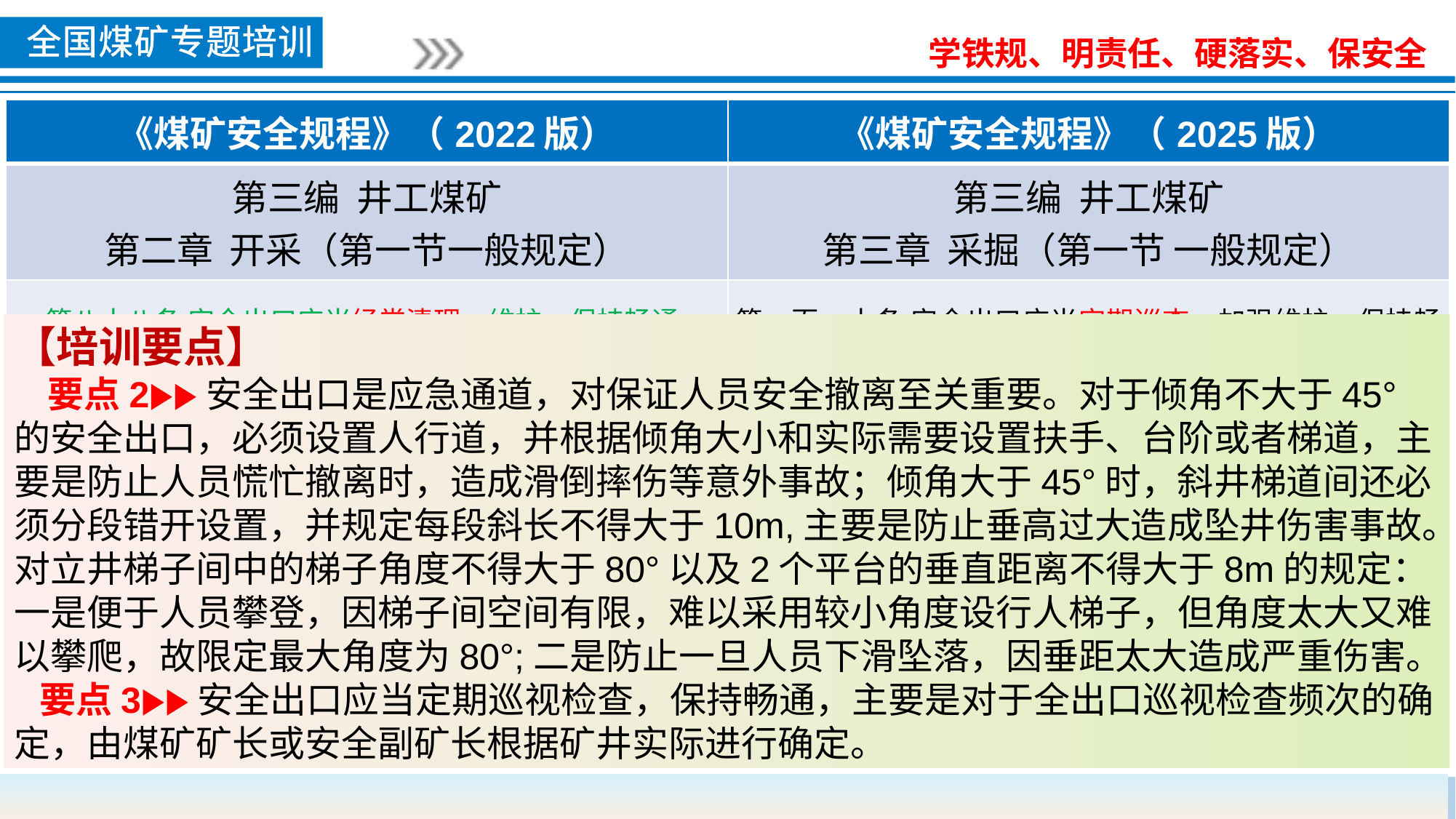

| 《煤矿安全规程》（2022版） | 《煤矿安全规程》（2025版） |
| --- | --- |
| 第三编 井工煤矿 第二章 开采（第一节一般规定） | 第三编 井工煤矿 第三章 采掘（第一节 一般规定） |
| 第八十八条 安全出口应当经常清理、维护，保持畅通。 （第一款调整至设计及井巷布置章节） | 第一百一十条 安全出口应当定期巡查，加强维护，保持畅通，巡查频次由煤矿矿长或者分管安全的副矿长确定。 |
【培训要点】
   要点2▶▶安全出口是应急通道，对保证人员安全撤离至关重要。对于倾角不大于45°的安全出口，必须设置人行道，并根据倾角大小和实际需要设置扶手、台阶或者梯道，主要是防止人员慌忙撤离时，造成滑倒摔伤等意外事故；倾角大于45°时，斜井梯道间还必须分段错开设置，并规定每段斜长不得大于10m,主要是防止垂高过大造成坠井伤害事故。对立井梯子间中的梯子角度不得大于80°以及2个平台的垂直距离不得大于8m的规定：一是便于人员攀登，因梯子间空间有限，难以采用较小角度设行人梯子，但角度太大又难以攀爬，故限定最大角度为80°;二是防止一旦人员下滑坠落，因垂距太大造成严重伤害。
  要点3▶▶安全出口应当定期巡视检查，保持畅通，主要是对于全出口巡视检查频次的确定，由煤矿矿长或安全副矿长根据矿井实际进行确定。